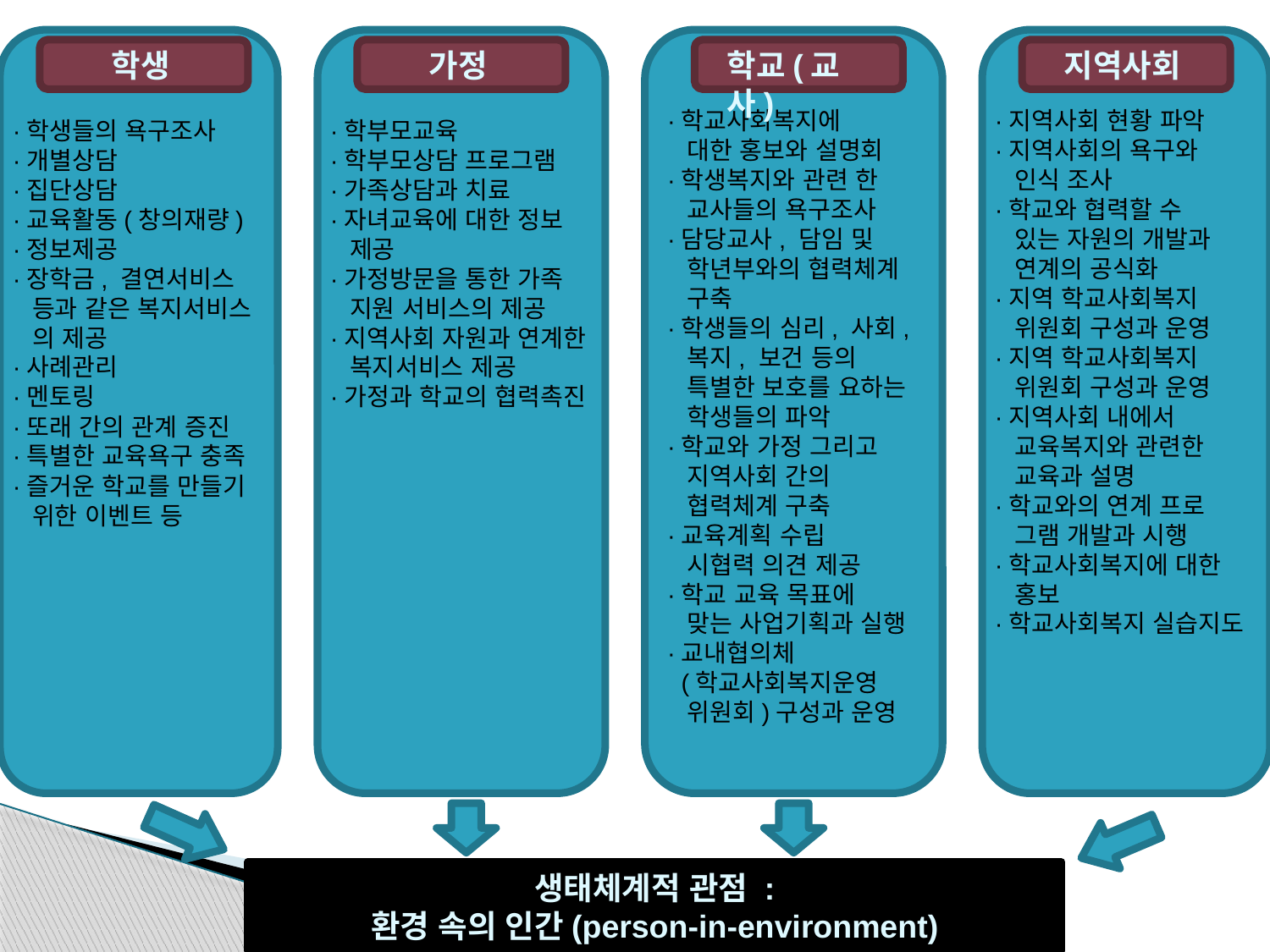

학생

가정

학교(교사)

지역사회
·학교사회복지에
  대한 홍보와 설명회
·학생복지와 관련 한
  교사들의 욕구조사
·담당교사, 담임 및
  학년부와의 협력체계
  구축
·학생들의 심리, 사회,
  복지, 보건 등의
  특별한 보호를 요하는
  학생들의 파악
·학교와 가정 그리고
  지역사회 간의
  협력체계 구축
·교육계획 수립
  시협력 의견 제공
·학교 교육 목표에
  맞는 사업기획과 실행
·교내협의체
  (학교사회복지운영
  위원회)구성과 운영
·지역사회 현황 파악
·지역사회의 욕구와
  인식 조사
·학교와 협력할 수
  있는 자원의 개발과
  연계의 공식화
·지역 학교사회복지
  위원회 구성과 운영
·지역 학교사회복지
  위원회 구성과 운영
·지역사회 내에서
  교육복지와 관련한
  교육과 설명
·학교와의 연계 프로
  그램 개발과 시행
·학교사회복지에 대한
  홍보
·학교사회복지 실습지도
·학생들의 욕구조사
·개별상담
·집단상담
·교육활동(창의재량)
·정보제공
·장학금, 결연서비스
  등과 같은 복지서비스
  의 제공
·사례관리
·멘토링
·또래 간의 관계 증진
·특별한 교육욕구 충족
·즐거운 학교를 만들기
  위한 이벤트 등
·학부모교육
·학부모상담 프로그램
·가족상담과 치료
·자녀교육에 대한 정보
  제공
·가정방문을 통한 가족
  지원 서비스의 제공
·지역사회 자원과 연계한
  복지서비스 제공
·가정과 학교의 협력촉진

생태체계적 관점 :
환경 속의 인간(person-in-environment)